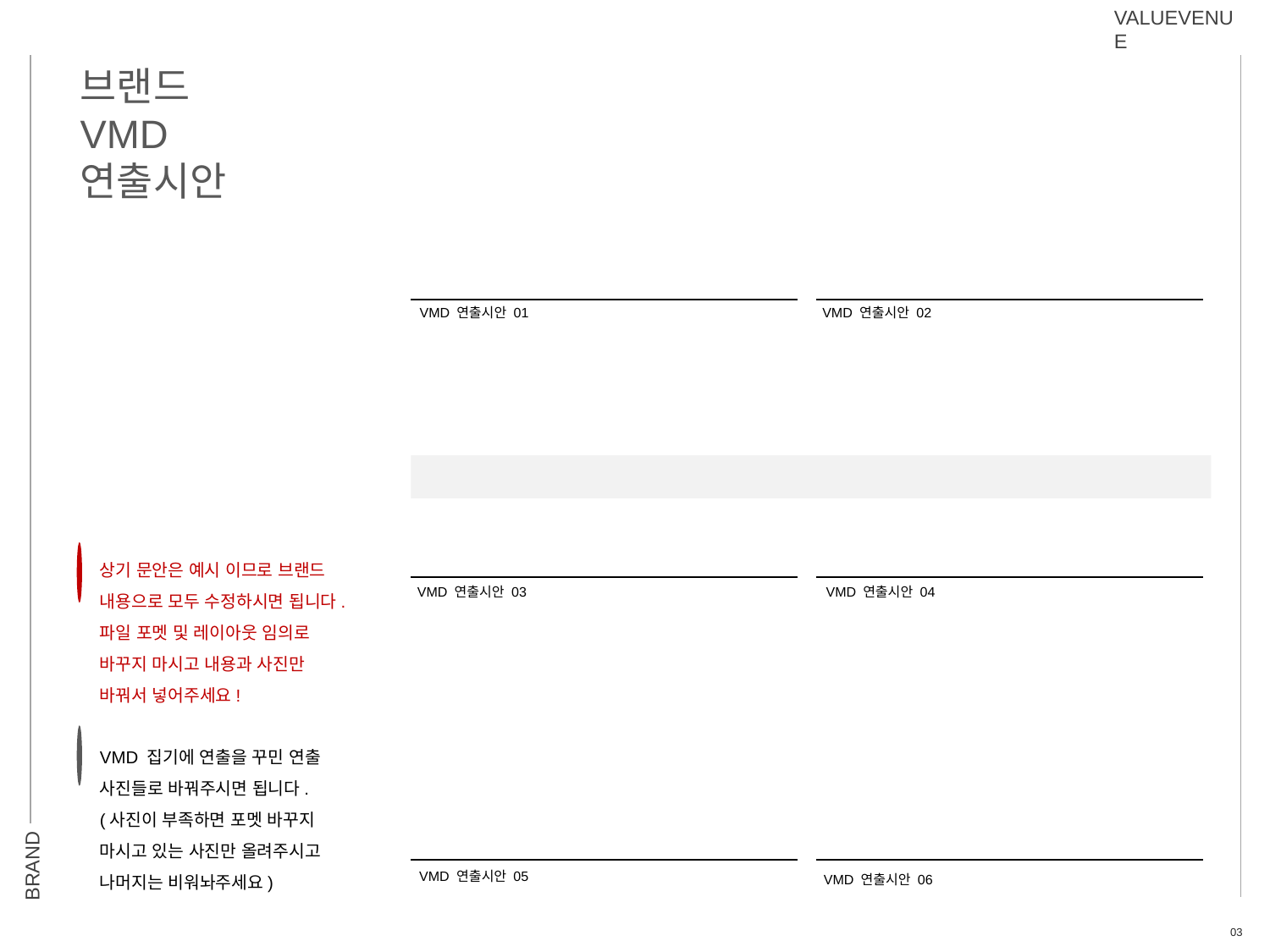

VALUEVENUE
브랜드 VMD 연출시안
VMD 연출시안 01
VMD 연출시안 02

상기 문안은 예시 이므로 브랜드 내용으로 모두 수정하시면 됩니다.
파일 포멧 및 레이아웃 임의로 바꾸지 마시고 내용과 사진만 바꿔서 넣어주세요!

VMD 집기에 연출을 꾸민 연출 사진들로 바꿔주시면 됩니다.
(사진이 부족하면 포멧 바꾸지 마시고 있는 사진만 올려주시고 나머지는 비워놔주세요)

VMD 연출시안 03
VMD 연출시안 04

BRAND
VMD 연출시안 05
VMD 연출시안 06
03